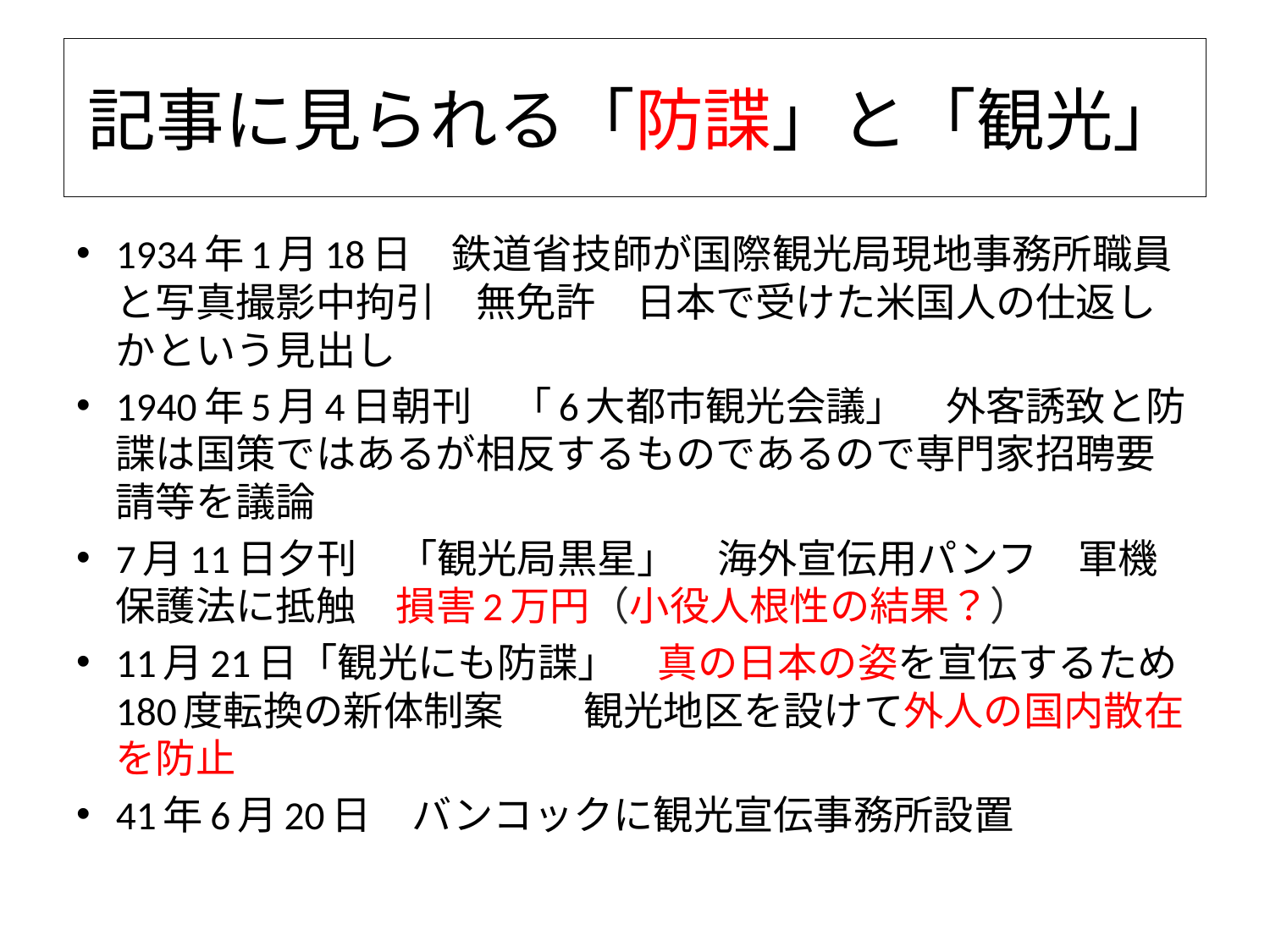

# 記事に見られる「防諜」と「観光」
1934年1月18日　鉄道省技師が国際観光局現地事務所職員と写真撮影中拘引　無免許　日本で受けた米国人の仕返しかという見出し
1940年5月4日朝刊　「6大都市観光会議」　外客誘致と防諜は国策ではあるが相反するものであるので専門家招聘要請等を議論
7月11日夕刊　「観光局黒星」　海外宣伝用パンフ　軍機保護法に抵触　損害2万円（小役人根性の結果？）
11月21日「観光にも防諜」　真の日本の姿を宣伝するため180度転換の新体制案　　観光地区を設けて外人の国内散在を防止
41年6月20日　バンコックに観光宣伝事務所設置